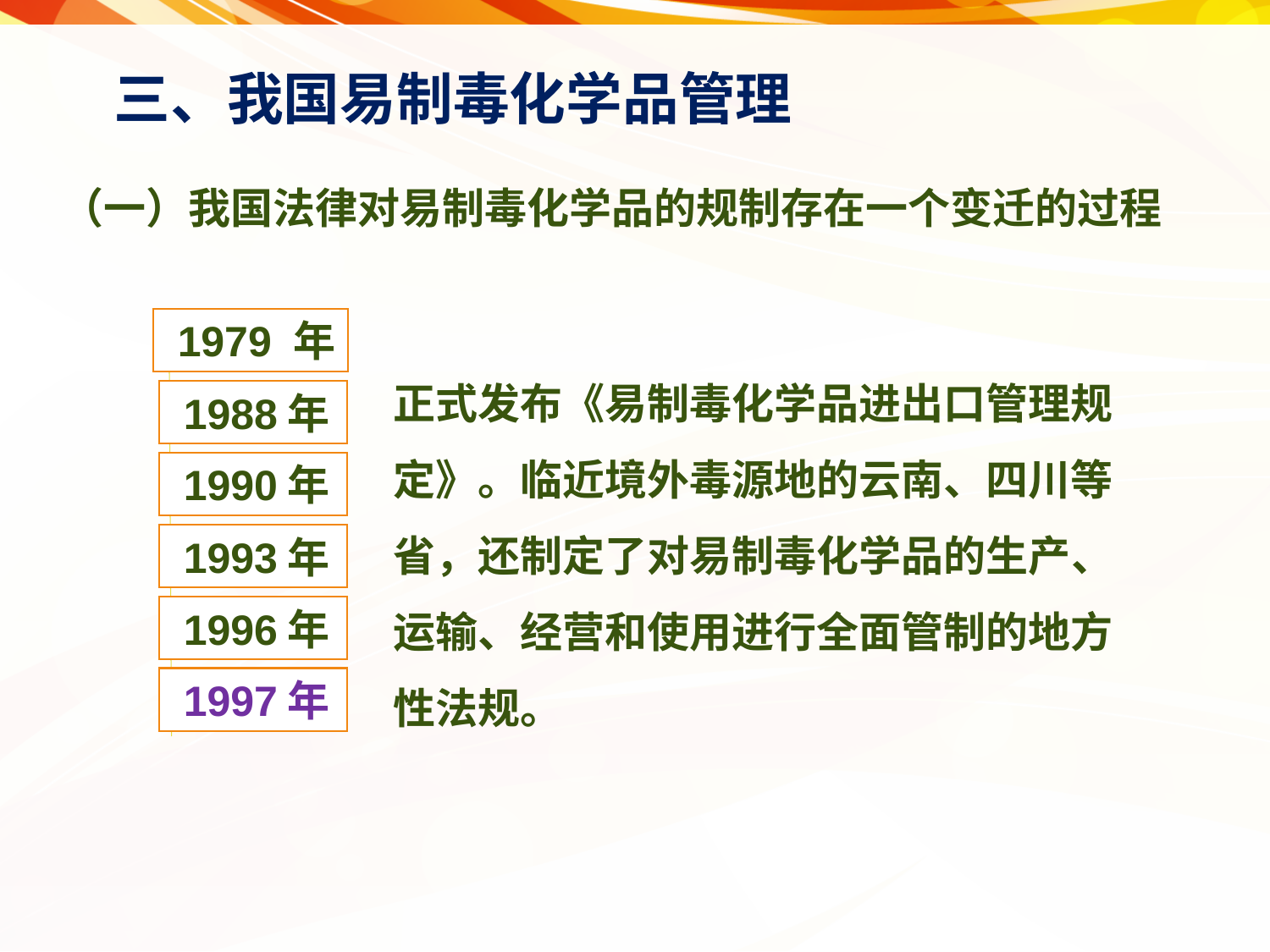

三、我国易制毒化学品管理
（一）我国法律对易制毒化学品的规制存在一个变迁的过程
 1979 年
正式发布《易制毒化学品进出口管理规定》。临近境外毒源地的云南、四川等省，还制定了对易制毒化学品的生产、运输、经营和使用进行全面管制的地方性法规。
 1988年
 1990年
 1993年
 1996年
 1997年